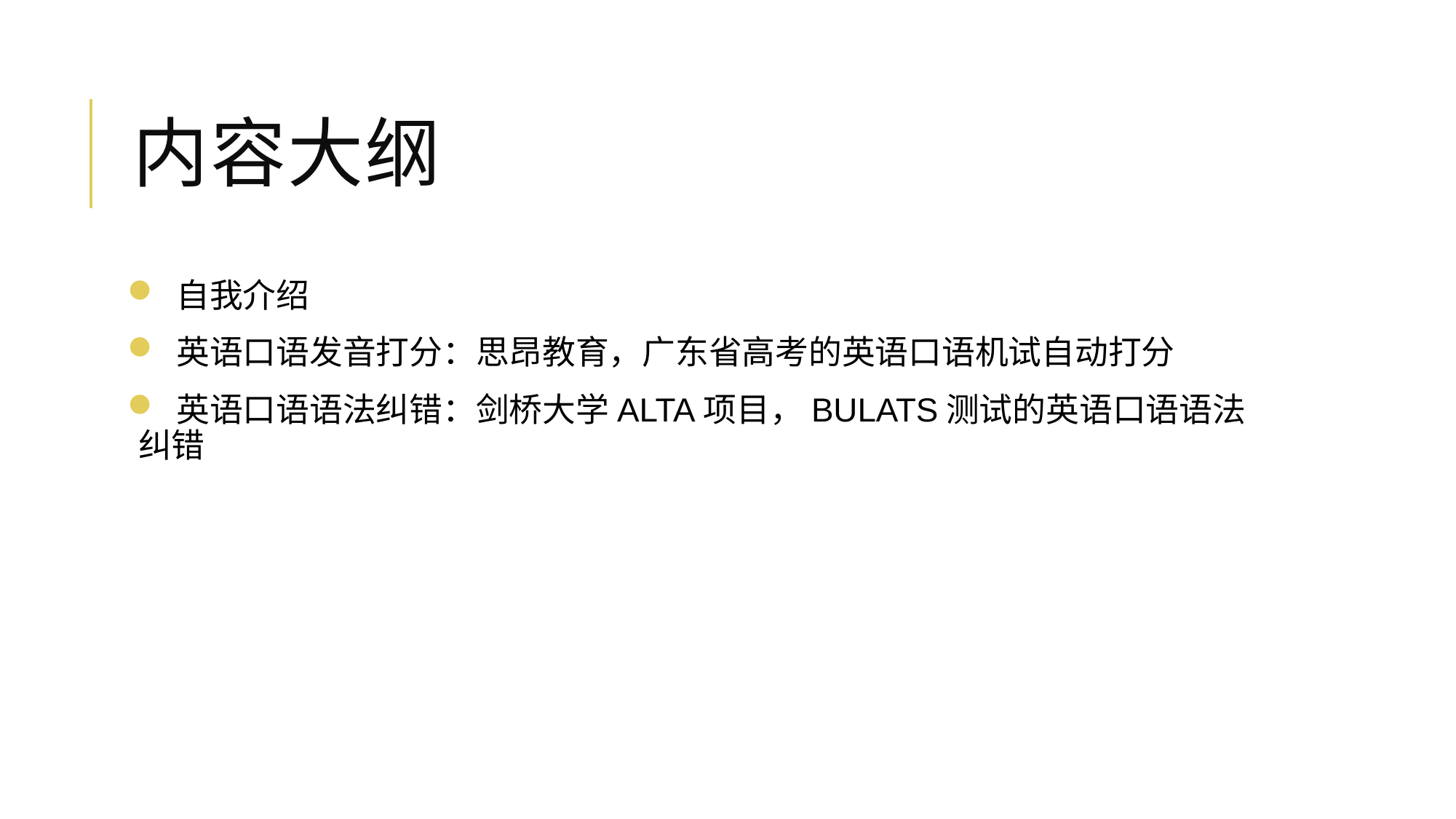

# 内容大纲
 自我介绍
 英语口语发音打分：思昂教育，广东省高考的英语口语机试自动打分
 英语口语语法纠错：剑桥大学ALTA项目，BULATS测试的英语口语语法纠错